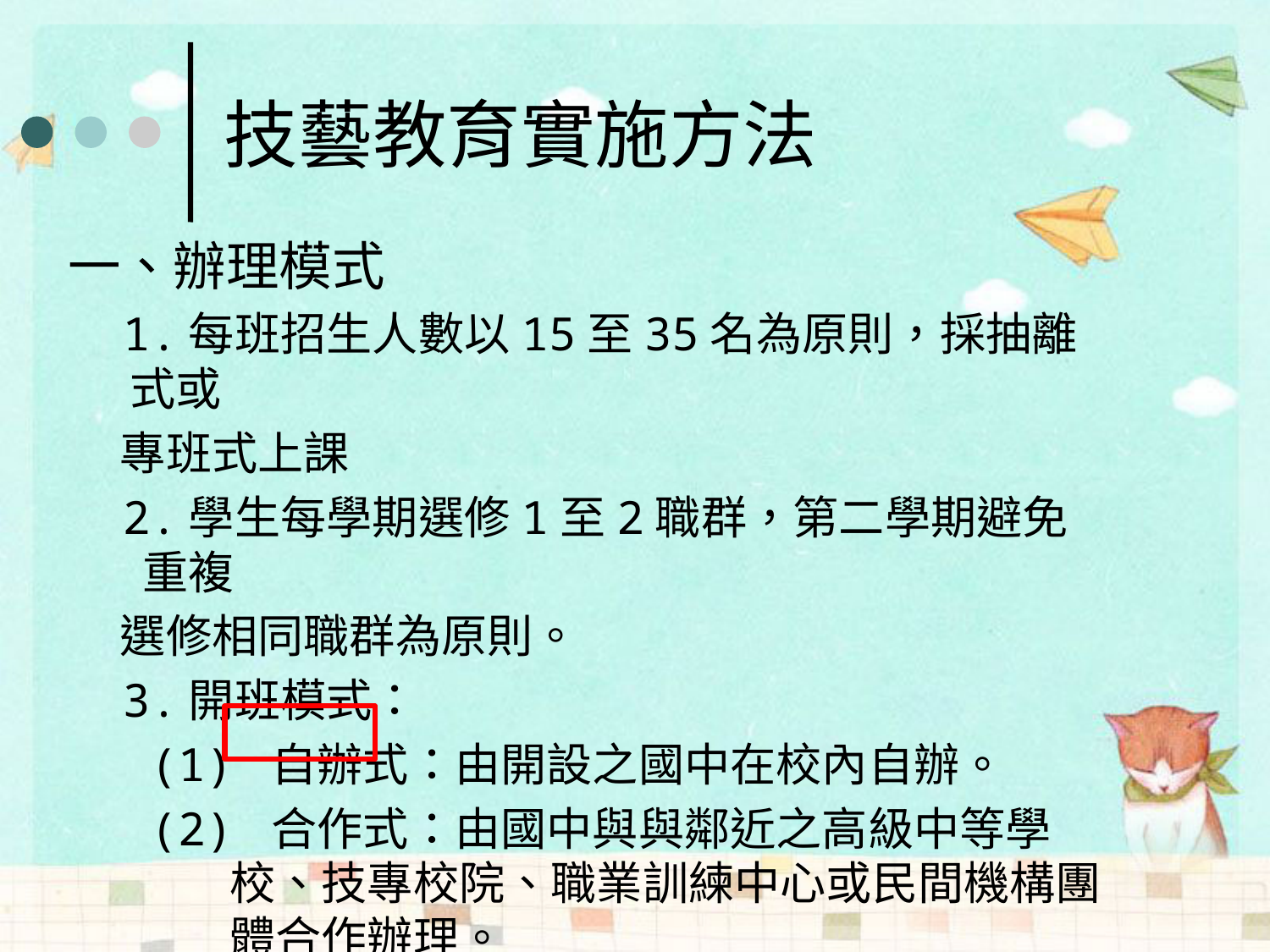

# 技藝教育實施方法
一、辦理模式
  1.每班招生人數以15至35名為原則，採抽離式或
    專班式上課
  2.學生每學期選修1至2職群，第二學期避免重複
    選修相同職群為原則。
  3.開班模式：
   (1) 自辦式：由開設之國中在校內自辦。
   (2) 合作式：由國中與與鄰近之高級中等學校、技專校院、職業訓練中心或民間機構團體合作辦理。
   (3) 兼採自辦式及合作式。